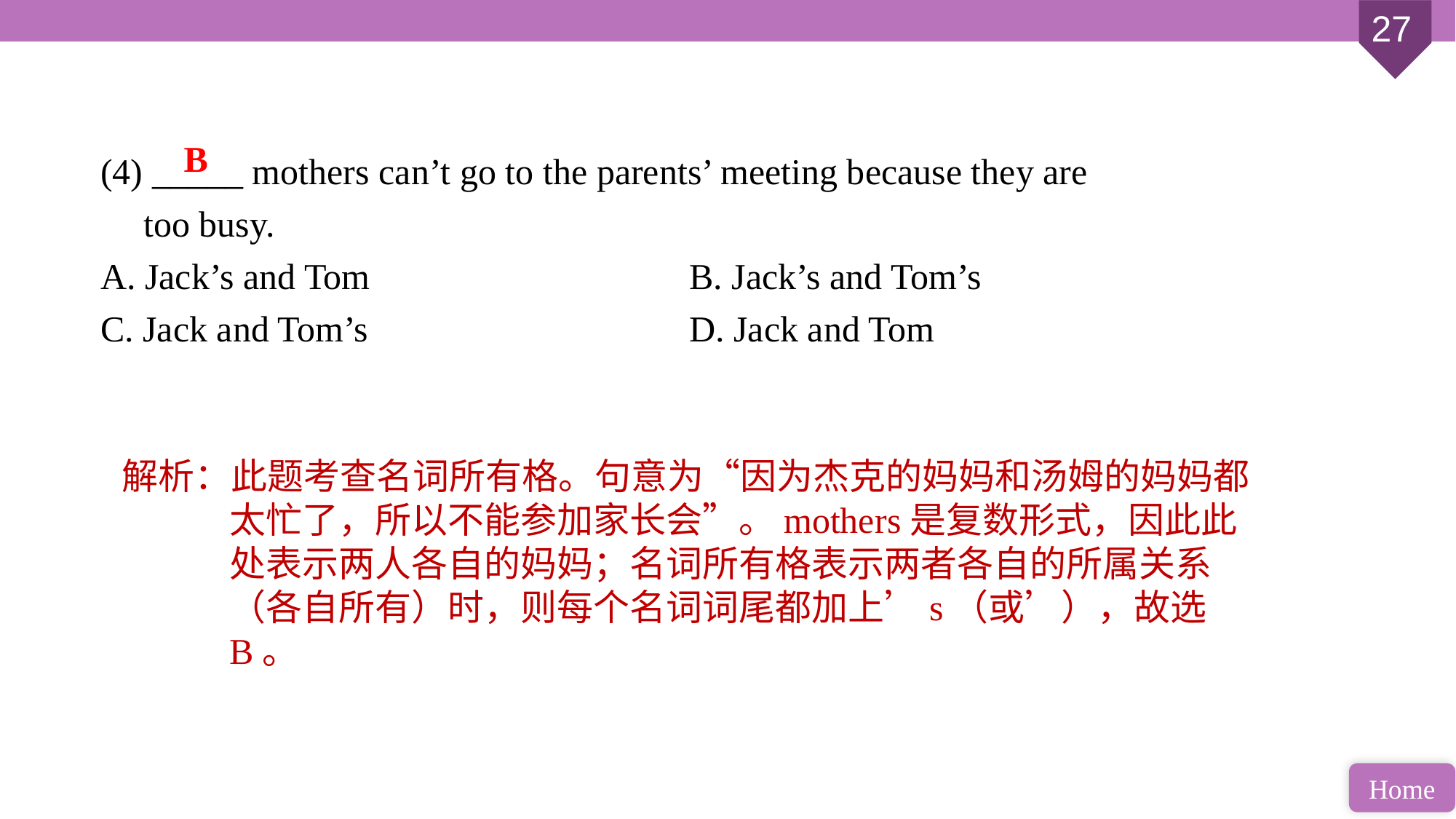

B
(4) _____ mothers can’t go to the parents’ meeting because they are too busy.
A. Jack’s and Tom 			B. Jack’s and Tom’s
C. Jack and Tom’s 			D. Jack and Tom
解析：此题考查名词所有格。句意为“因为杰克的妈妈和汤姆的妈妈都太忙了，所以不能参加家长会”。mothers是复数形式，因此此处表示两人各自的妈妈；名词所有格表示两者各自的所属关系（各自所有）时，则每个名词词尾都加上’s（或’），故选B。